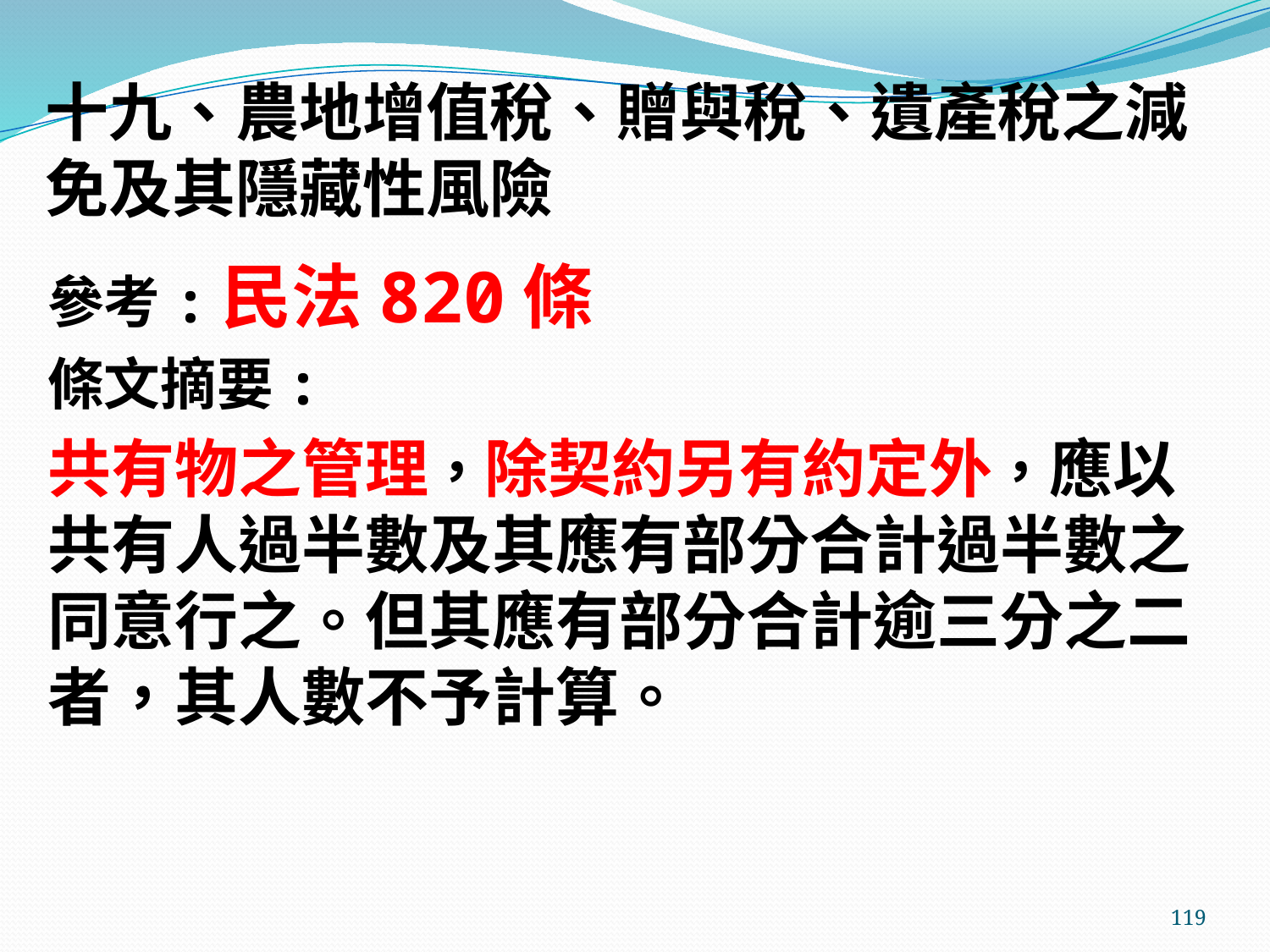

# 十九、農地增值稅、贈與稅、遺產稅之減免及其隱藏性風險
參考:民法820條
條文摘要:
共有物之管理，除契約另有約定外，應以共有人過半數及其應有部分合計過半數之同意行之。但其應有部分合計逾三分之二者，其人數不予計算。
119